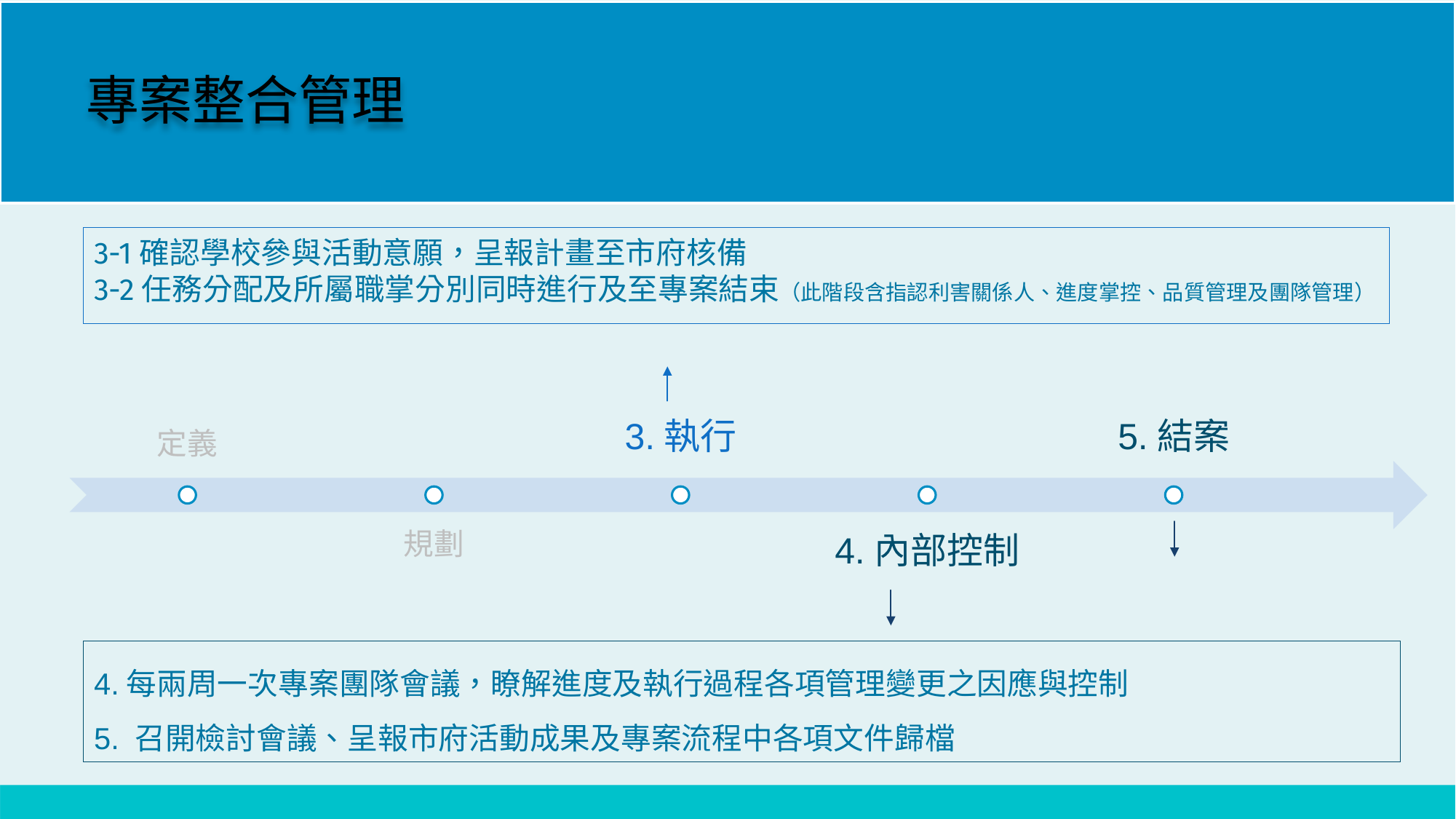

專案整合管理
# 3-1確認學校參與活動意願，呈報計畫至市府核備 3-2任務分配及所屬職掌分別同時進行及至專案結束（此階段含指認利害關係人、進度掌控、品質管理及團隊管理）
定義
規劃
3.執行
4.內部控制
5.結案
4.每兩周一次專案團隊會議，瞭解進度及執行過程各項管理變更之因應與控制
5. 召開檢討會議、呈報市府活動成果及專案流程中各項文件歸檔